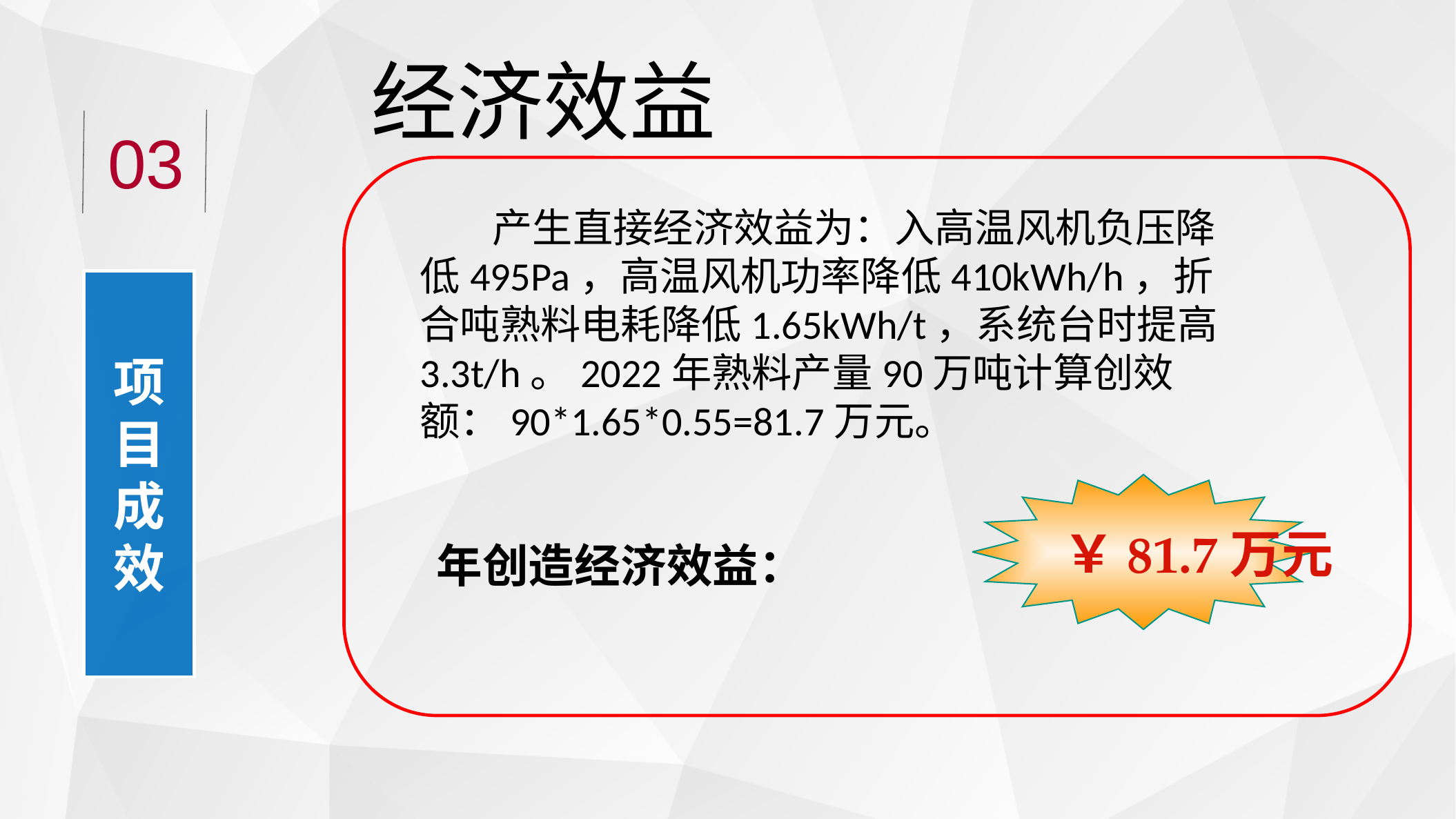

经济效益
03

       产生直接经济效益为：入高温风机负压降低495Pa，高温风机功率降低410kWh/h，折合吨熟料电耗降低1.65kWh/t，系统台时提高3.3t/h。2022年熟料产量90万吨计算创效额：90*1.65*0.55=81.7万元。

项
目
成
效
￥81.7万元
年创造经济效益：